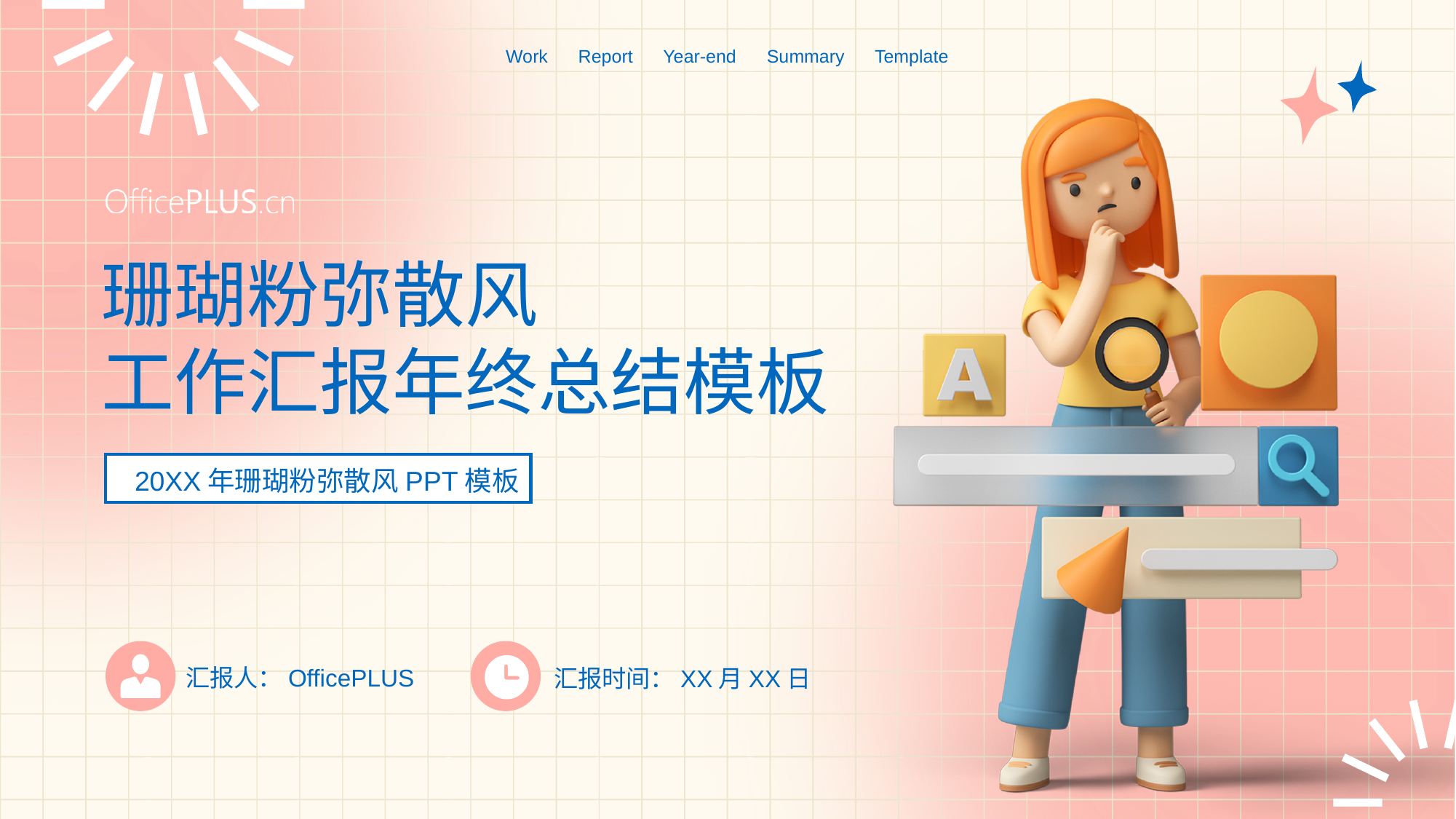

珊瑚粉弥散风
工作汇报年终总结模板

20XX年珊瑚粉弥散风PPT模板

汇报人：OfficePLUS
汇报时间：XX月XX日